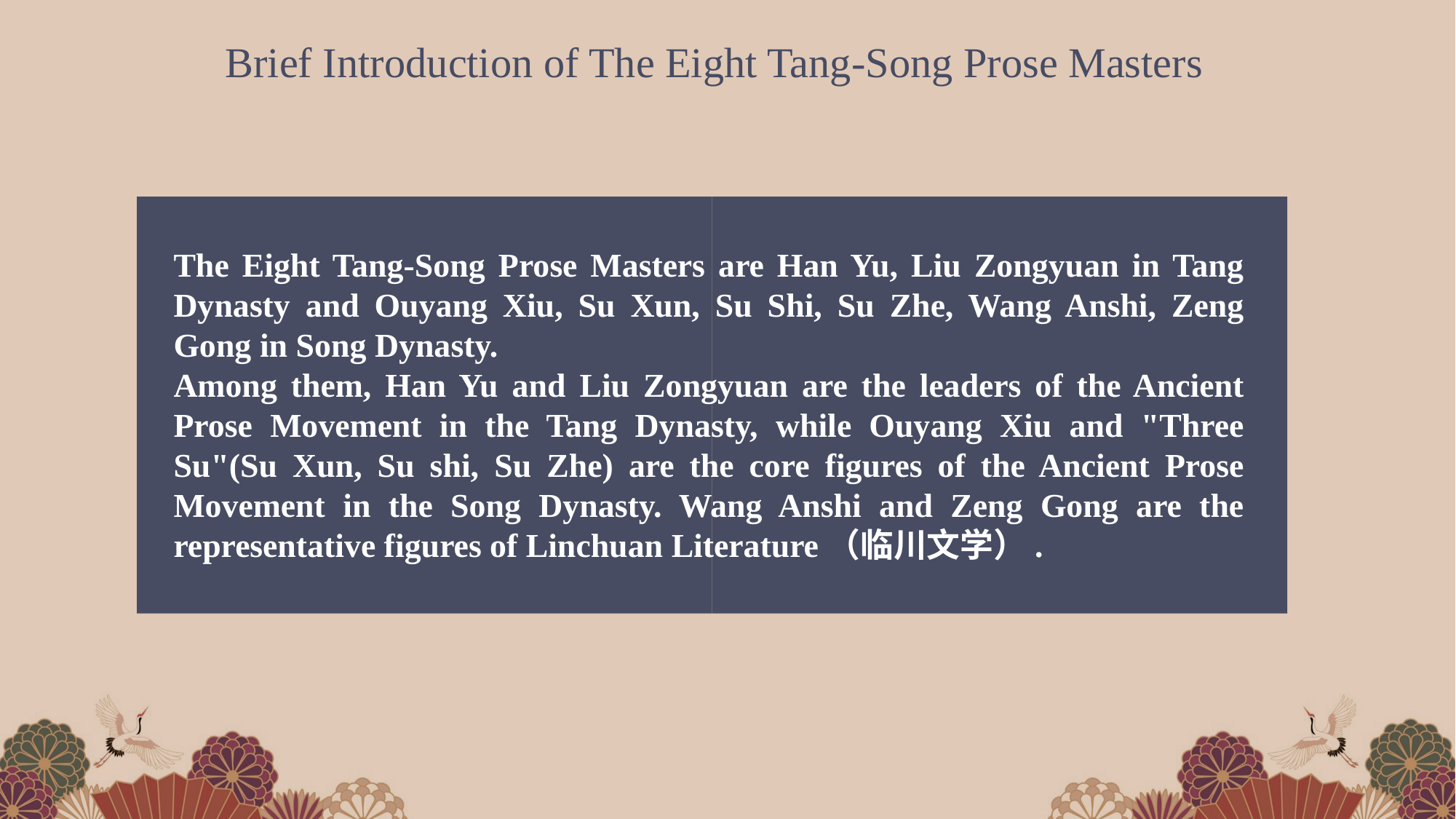

Brief Introduction of The Eight Tang-Song Prose Masters

The Eight Tang-Song Prose Masters are Han Yu, Liu Zongyuan in Tang Dynasty and Ouyang Xiu, Su Xun, Su Shi, Su Zhe, Wang Anshi, Zeng Gong in Song Dynasty.
Among them, Han Yu and Liu Zongyuan are the leaders of the Ancient Prose Movement in the Tang Dynasty, while Ouyang Xiu and "Three Su"(Su Xun, Su shi, Su Zhe) are the core figures of the Ancient Prose Movement in the Song Dynasty. Wang Anshi and Zeng Gong are the representative figures of Linchuan Literature（临川文学）.